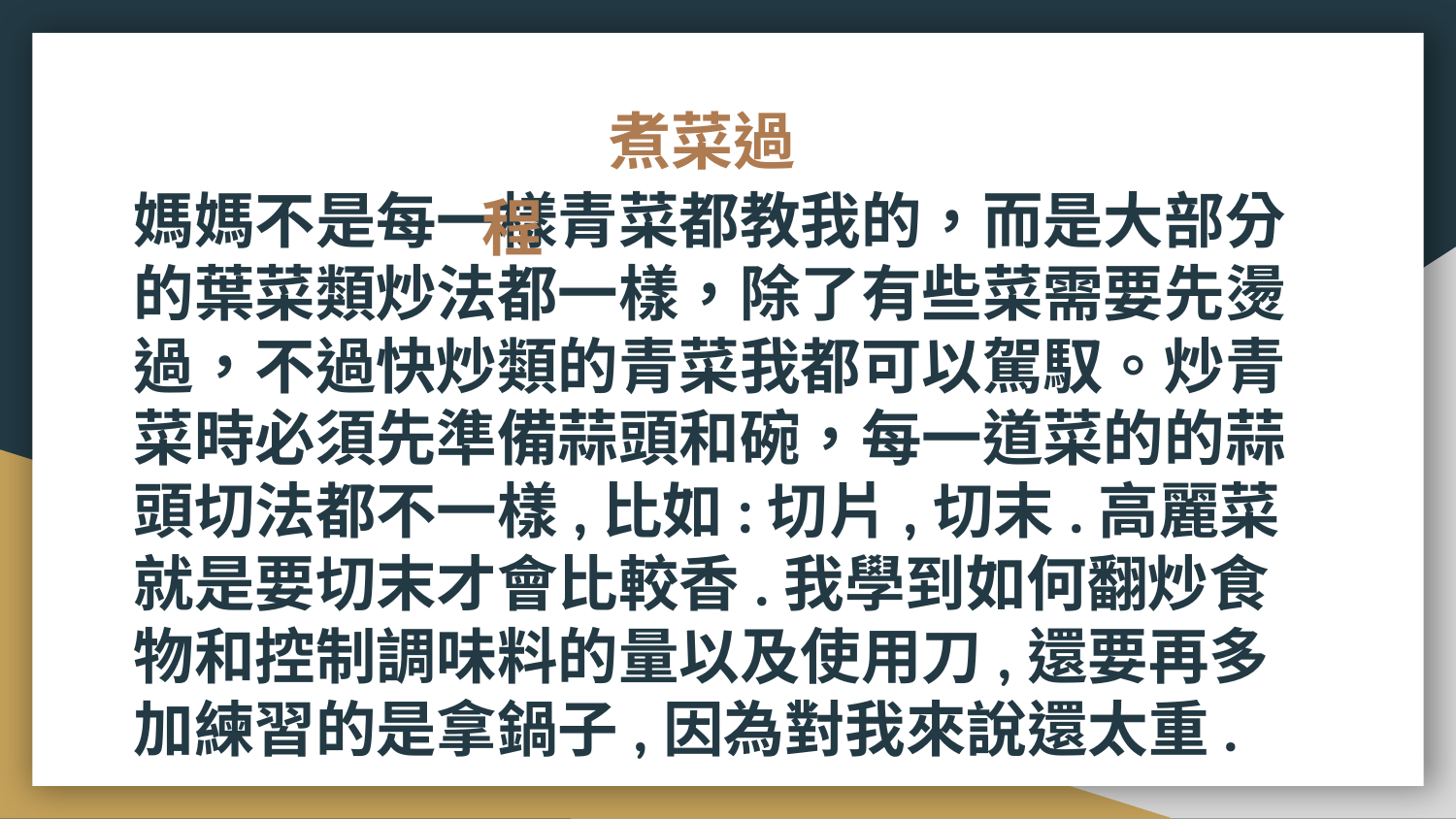

煮菜過程
# 媽媽不是每一樣青菜都教我的，而是大部分的葉菜類炒法都一樣，除了有些菜需要先燙過，不過快炒類的青菜我都可以駕馭。炒青菜時必須先準備蒜頭和碗，每一道菜的的蒜頭切法​都不一樣,比如:切片,切末.高麗菜就是要切末才會比較香.我學到如何翻炒食物和控制調味料的量以及使用刀,還要再多加練習的是拿鍋子,因為對我來說還太重.